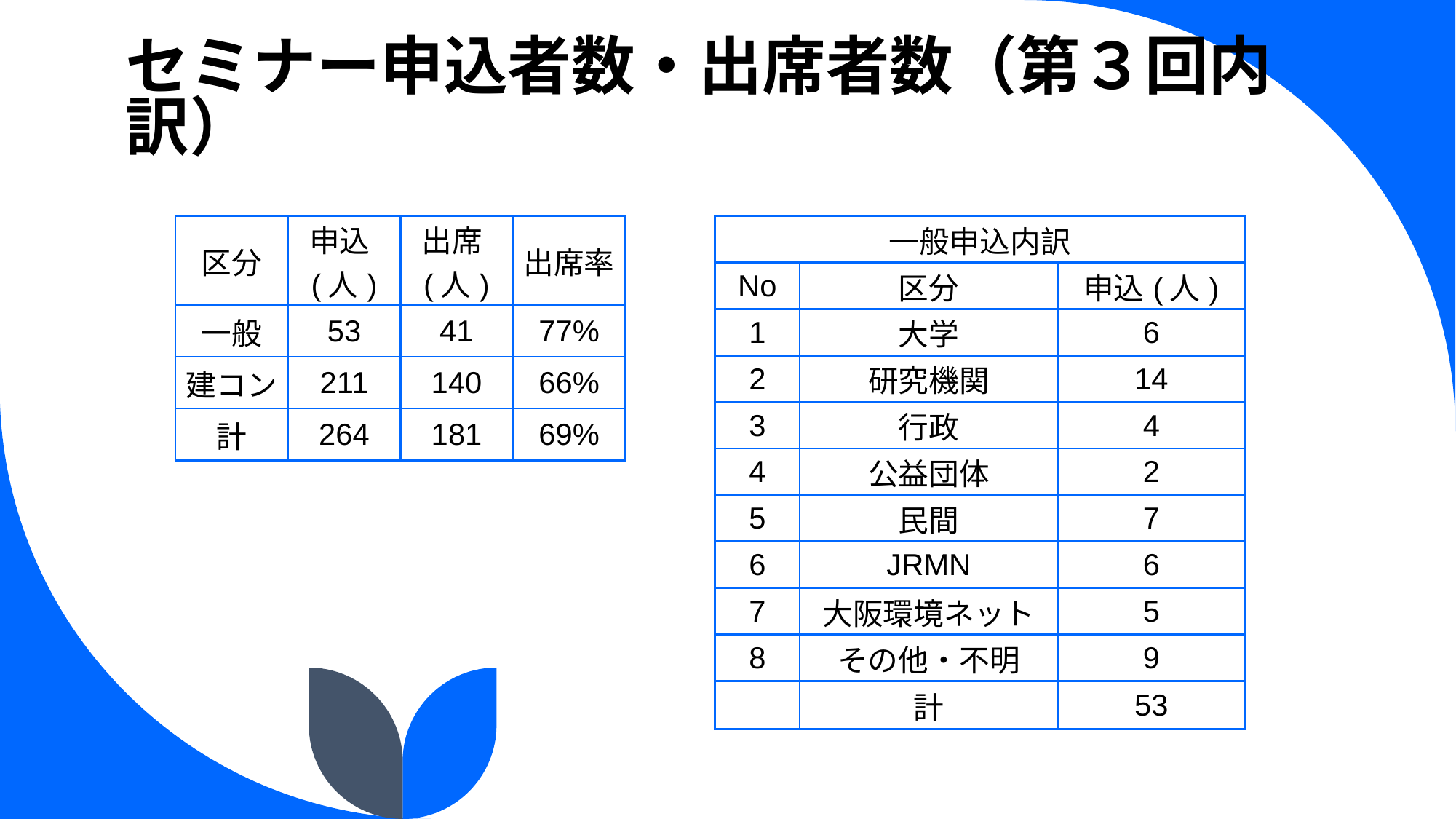

# セミナー申込者数・出席者数（第３回内訳）
| 区分 | 申込(人) | 出席(人) | 出席率 |
| --- | --- | --- | --- |
| 一般 | 53 | 41 | 77% |
| 建コン | 211 | 140 | 66% |
| 計 | 264 | 181 | 69% |
| 一般申込内訳 |  |  |
| --- | --- | --- |
| No | 区分 | 申込(人) |
| 1 | 大学 | 6 |
| 2 | 研究機関 | 14 |
| 3 | 行政 | 4 |
| 4 | 公益団体 | 2 |
| 5 | 民間 | 7 |
| 6 | JRMN | 6 |
| 7 | 大阪環境ネット | 5 |
| 8 | その他・不明 | 9 |
|  | 計 | 53 |